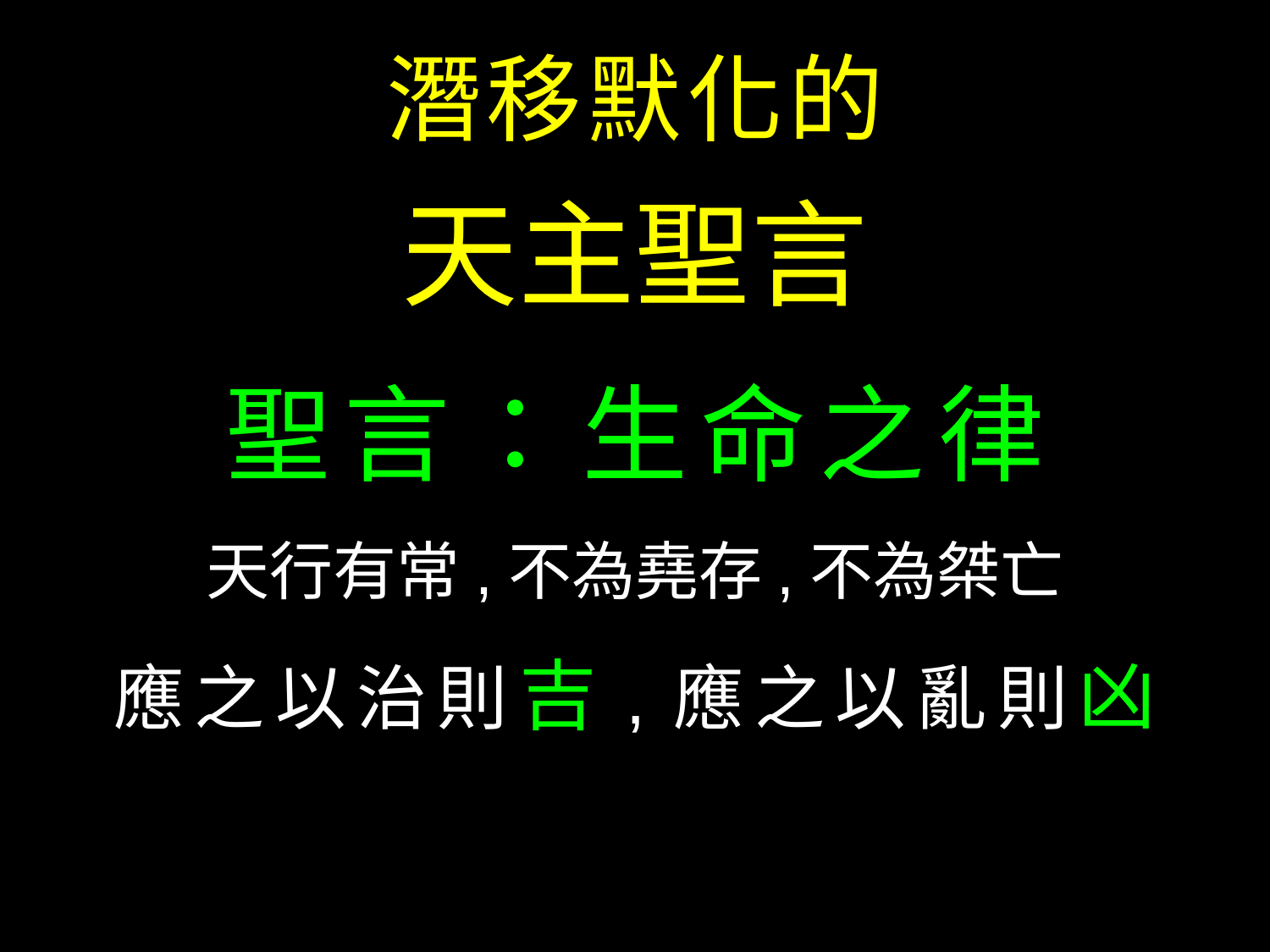

潛移默化的
天主聖言
聖言：生命之律
天行有常,不為堯存,不為桀亡
應之以治則吉,應之以亂則凶